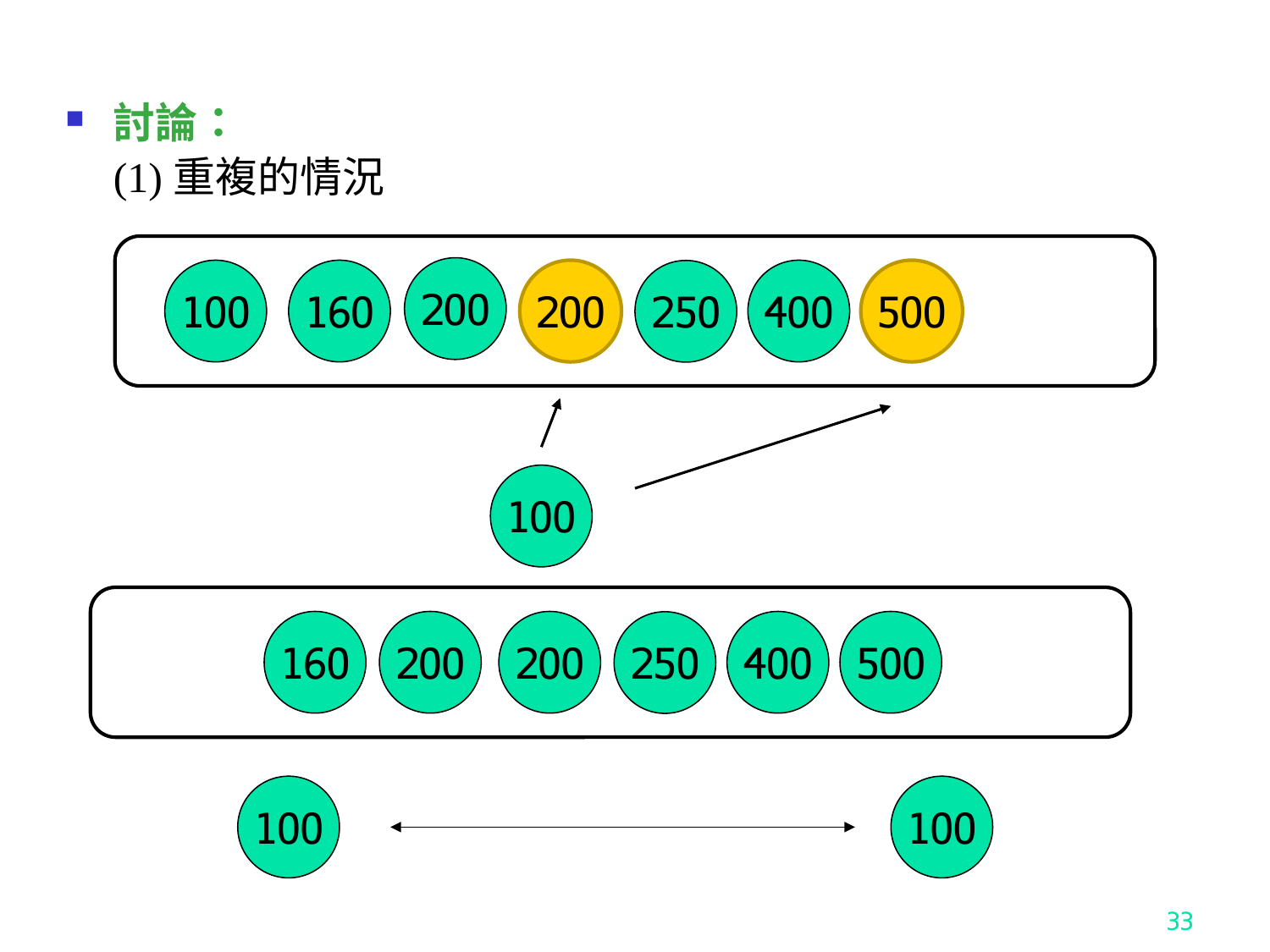

討論：
	(1)重複的情況

200
100
160
200
400
500
250
100

160
200
200
400
500
250
100
100
33